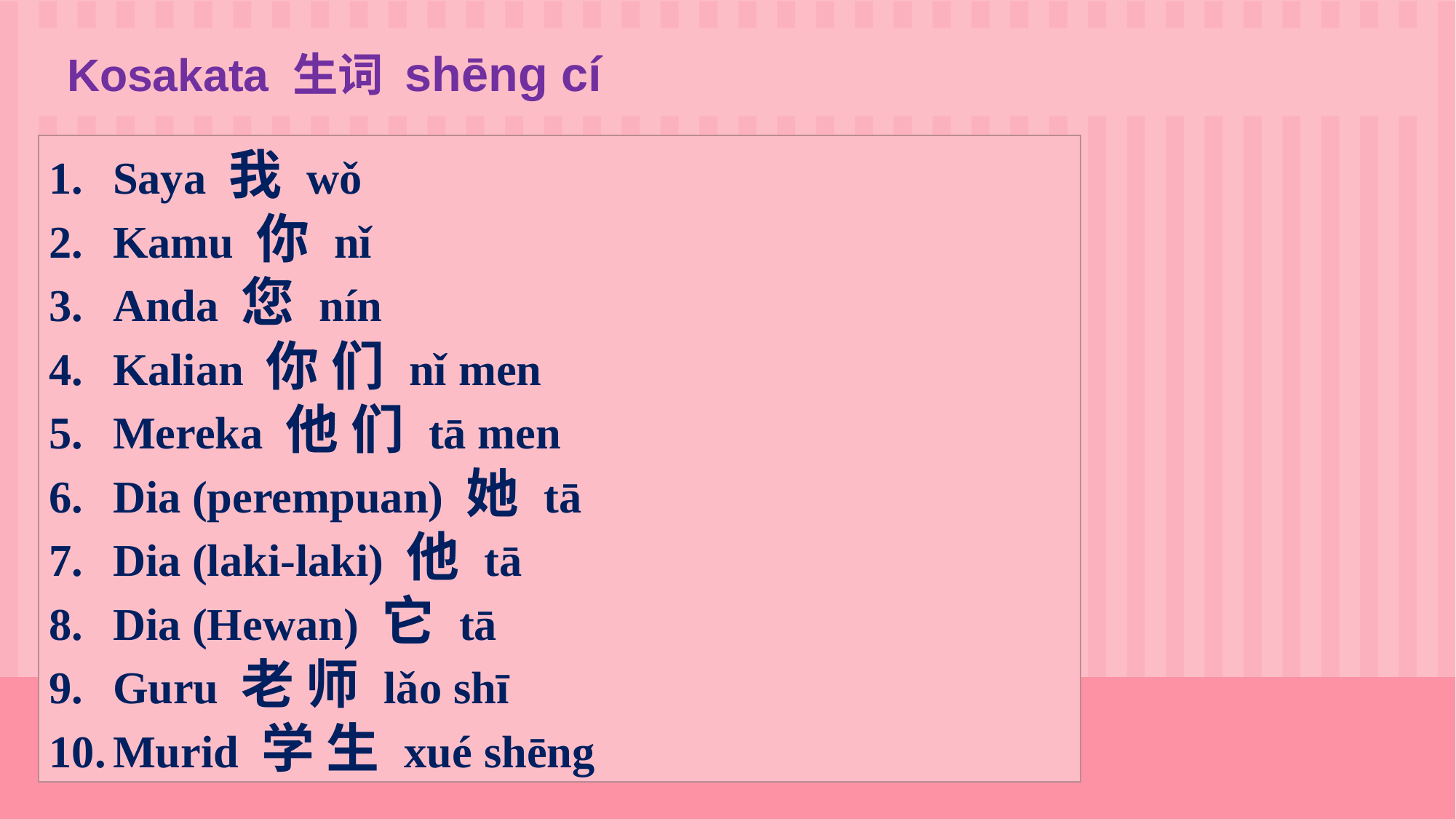

Kosakata 生词 shēng cí
Saya 我 wǒ
Kamu 你 nǐ
Anda 您 nín
Kalian 你 们 nǐ men
Mereka 他 们 tā men
Dia (perempuan) 她 tā
Dia (laki-laki) 他 tā
Dia (Hewan) 它 tā
Guru 老 师 lǎo shī
Murid 学 生 xué shēng